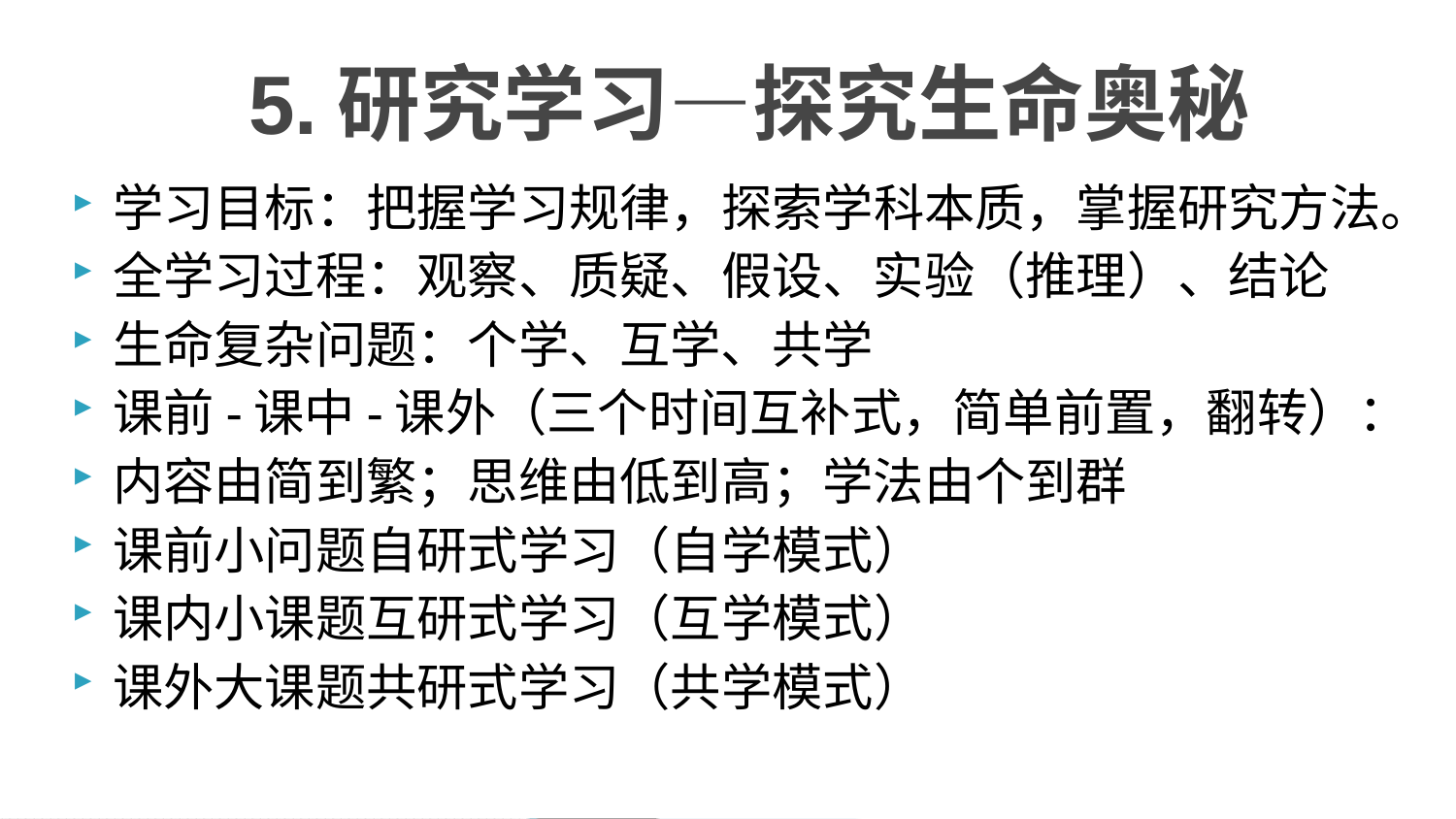

# 5.研究学习—探究生命奥秘
学习目标：把握学习规律，探索学科本质，掌握研究方法。
全学习过程：观察、质疑、假设、实验（推理）、结论
生命复杂问题：个学、互学、共学
课前-课中-课外（三个时间互补式，简单前置，翻转）：
内容由简到繁；思维由低到高；学法由个到群
课前小问题自研式学习（自学模式）
课内小课题互研式学习（互学模式）
课外大课题共研式学习（共学模式）